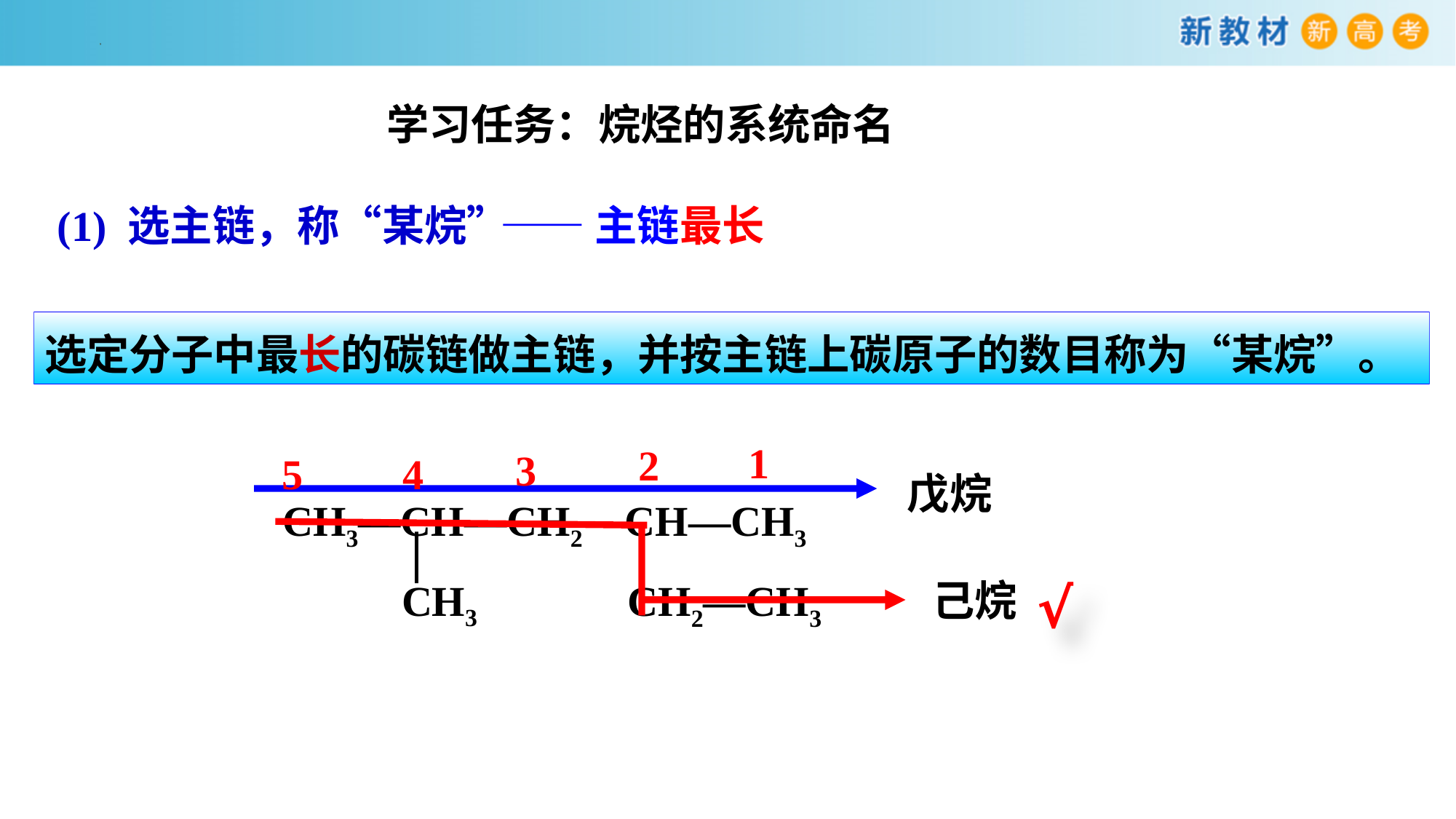

学习任务：烷烃的系统命名
(1) 选主链，称“某烷”
——主链最长
选定分子中最长的碳链做主链，并按主链上碳原子的数目称为“某烷”。
1
2
3
4
5
戊烷

CH3—CH—CH2—CH—CH3

CH3
CH2—CH3

己烷
√